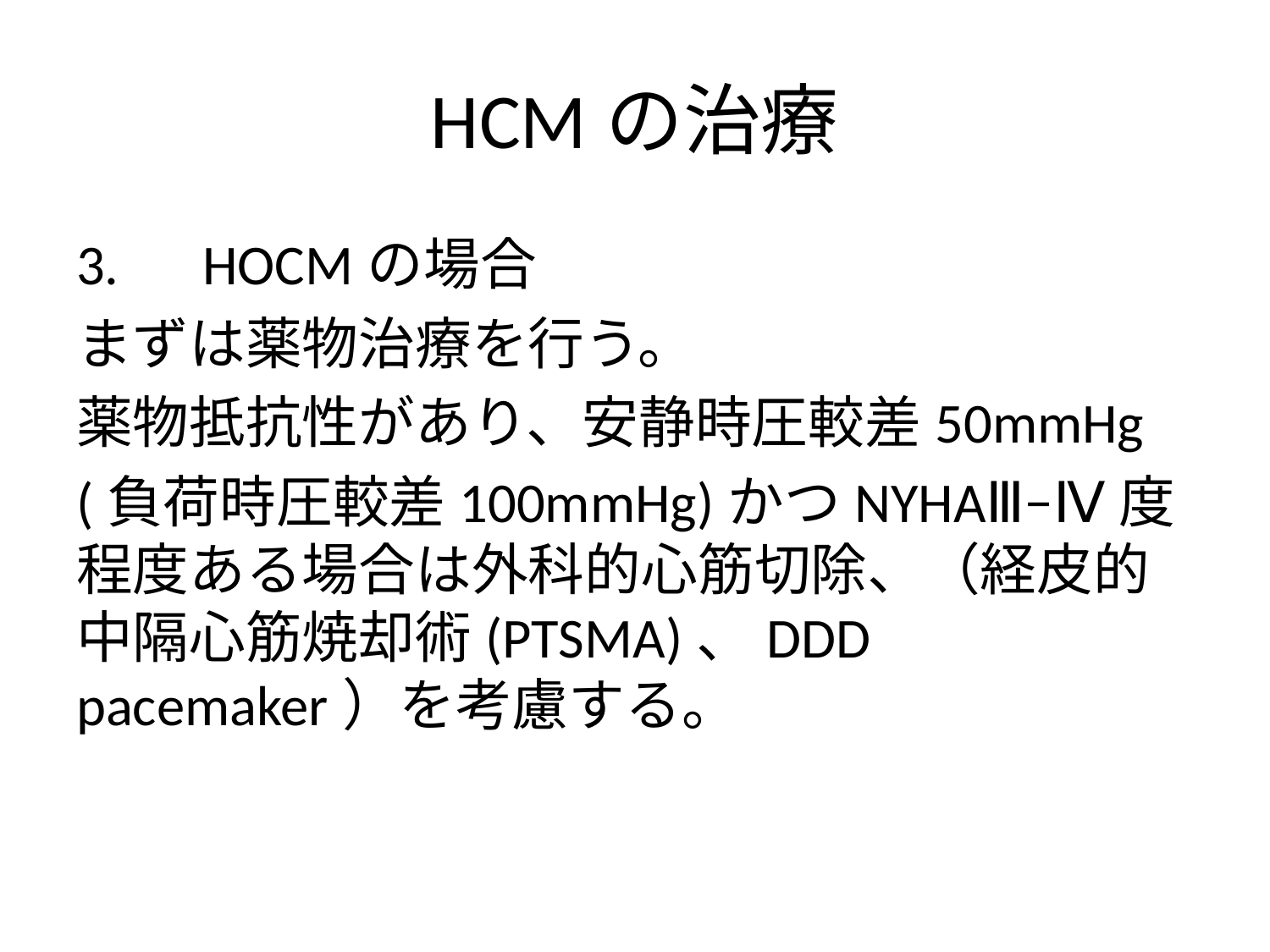

# HCMの治療
3.　HOCMの場合
まずは薬物治療を行う。
薬物抵抗性があり、安静時圧較差50mmHg
(負荷時圧較差100mmHg)かつNYHAⅢ−Ⅳ度程度ある場合は外科的心筋切除、（経皮的中隔心筋焼却術(PTSMA)、DDD pacemaker）を考慮する。